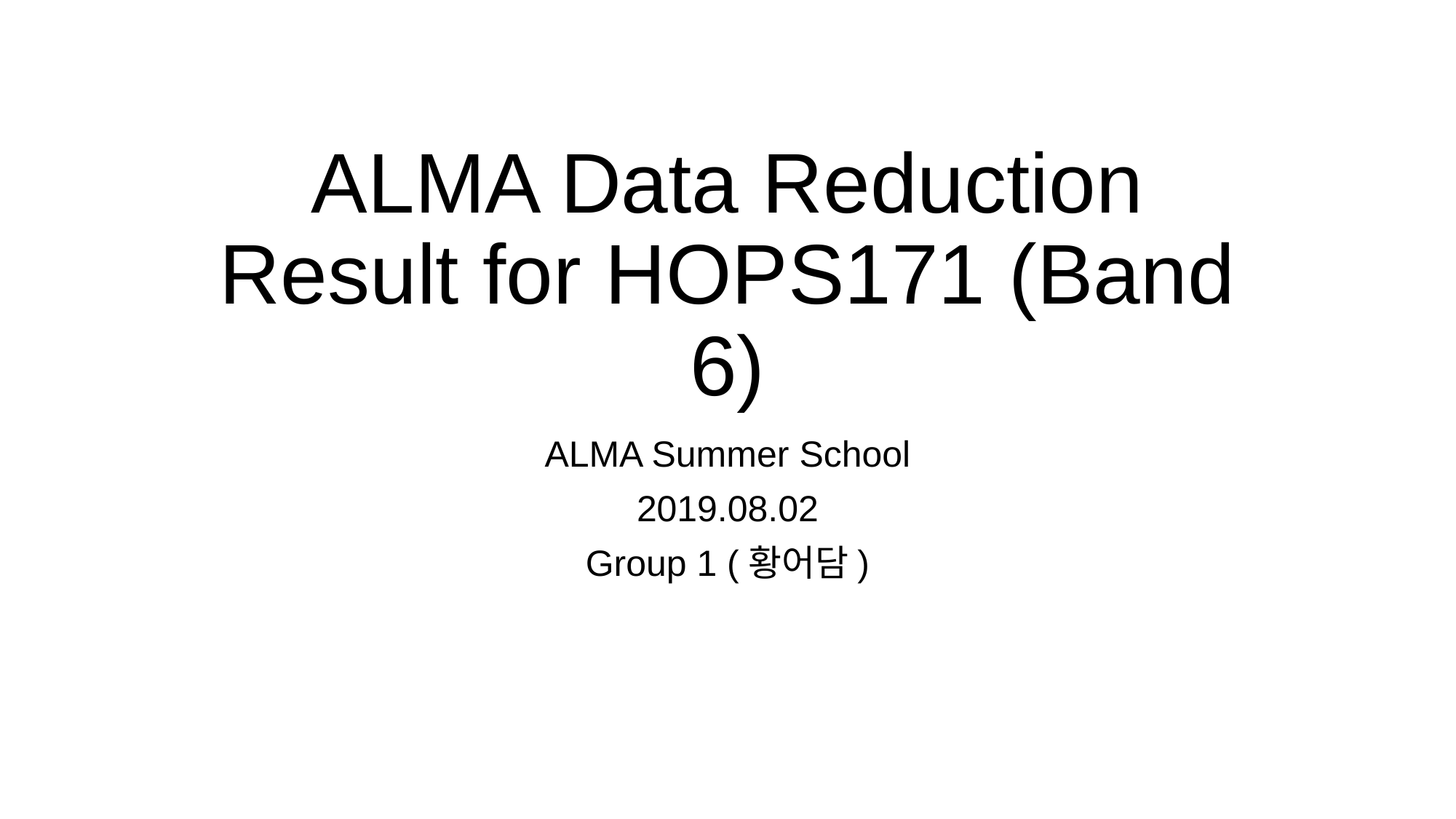

# ALMA Data Reduction Result for HOPS171 (Band 6)
ALMA Summer School
2019.08.02
Group 1 (황어담)